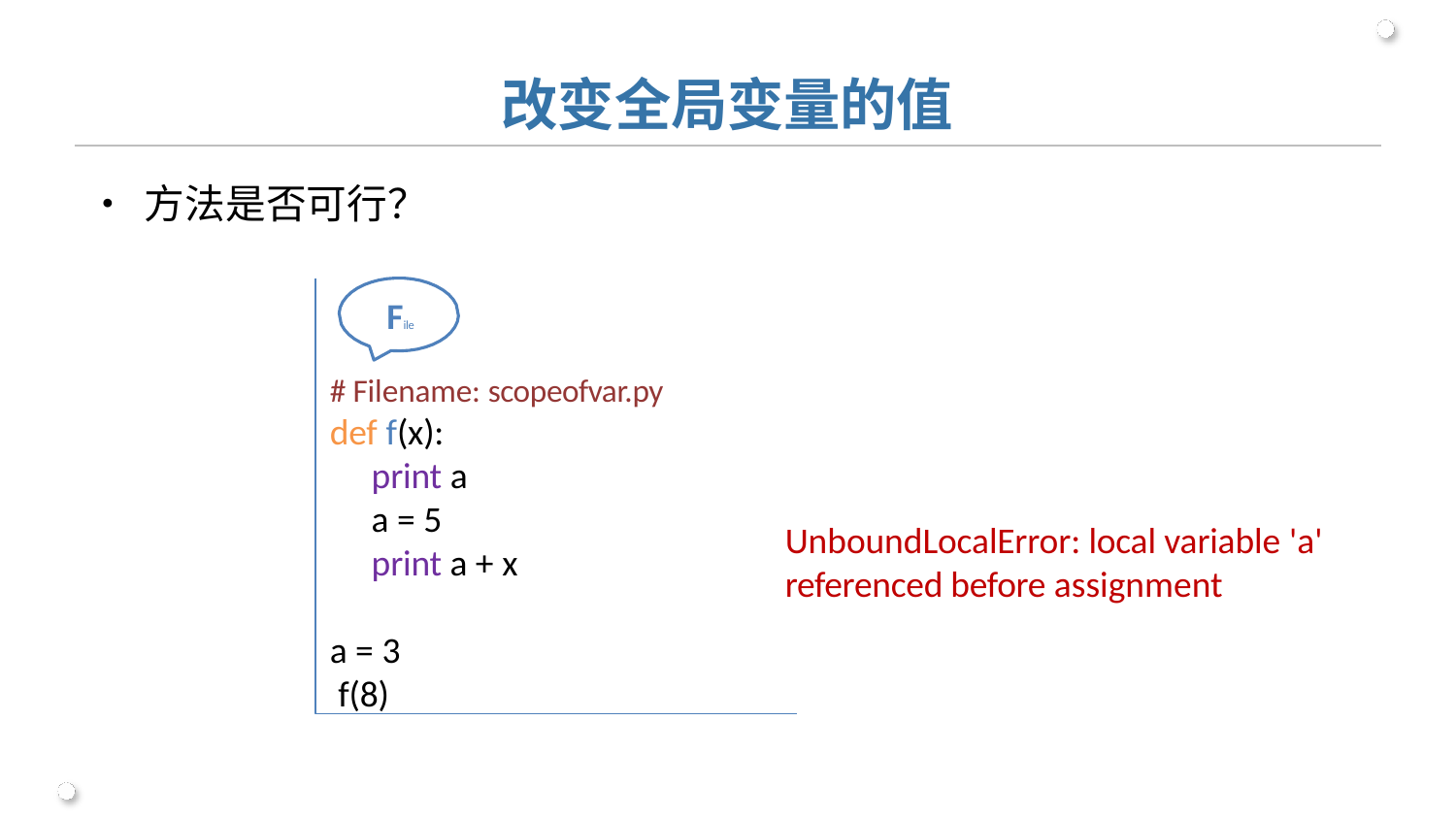

# 改变全局变量的值
•	方法是否可行？

File

# Filename: scopeofvar.py
def f(x):
print a
a = 5
print a + x
UnboundLocalError: local variable 'a'
referenced before assignment
a = 3  f(8)